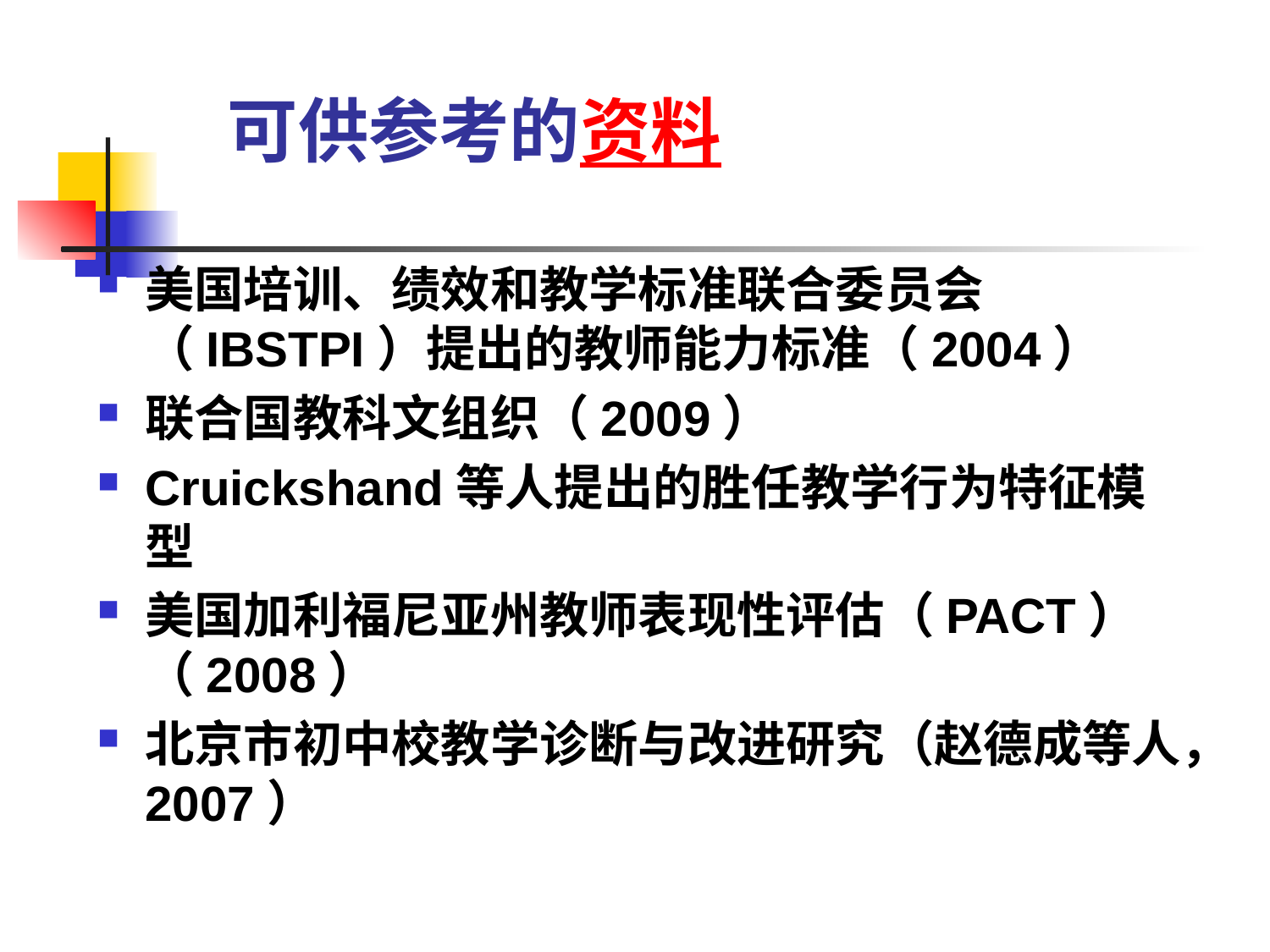

# 可供参考的资料
美国培训、绩效和教学标准联合委员会（IBSTPI）提出的教师能力标准（2004）
联合国教科文组织（2009）
Cruickshand等人提出的胜任教学行为特征模型
美国加利福尼亚州教师表现性评估（PACT）（2008）
北京市初中校教学诊断与改进研究（赵德成等人，2007）